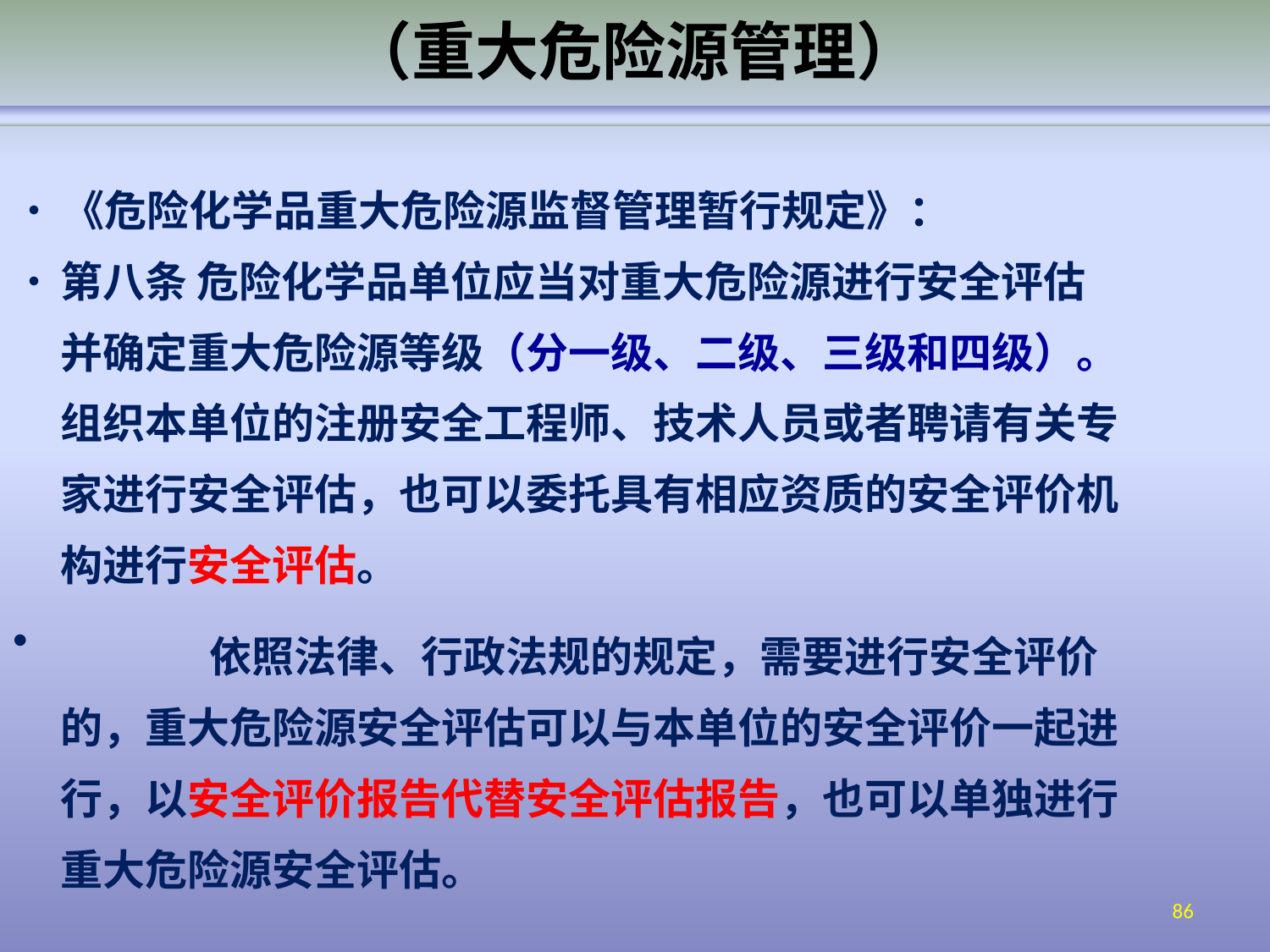

# （重大危险源管理）
•	《危险化学品重大危险源监督管理暂行规定》：
•	第八条 危险化学品单位应当对重大危险源进行安全评估 并确定重大危险源等级（分一级、二级、三级和四级）。 组织本单位的注册安全工程师、技术人员或者聘请有关专 家进行安全评估，也可以委托具有相应资质的安全评价机 构进行安全评估。
依照法律、行政法规的规定，需要进行安全评价 的，重大危险源安全评估可以与本单位的安全评价一起进 行，以安全评价报告代替安全评估报告，也可以单独进行 重大危险源安全评估。
•
86